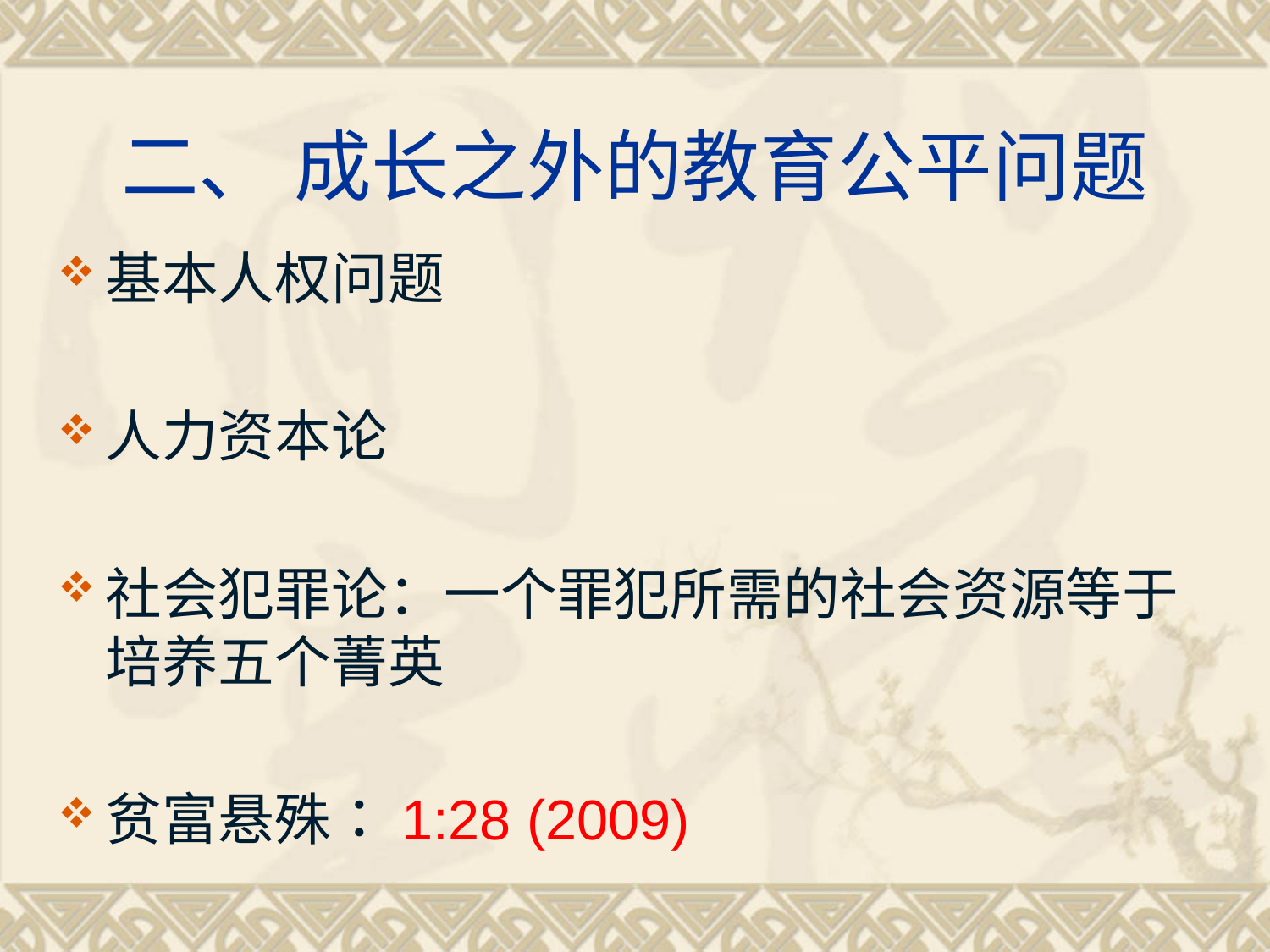

# 二、 成长之外的教育公平问题
基本人权问题

人力资本论

社会犯罪论：一个罪犯所需的社会资源等于培养五个菁英

贫富悬殊：1:28 (2009)